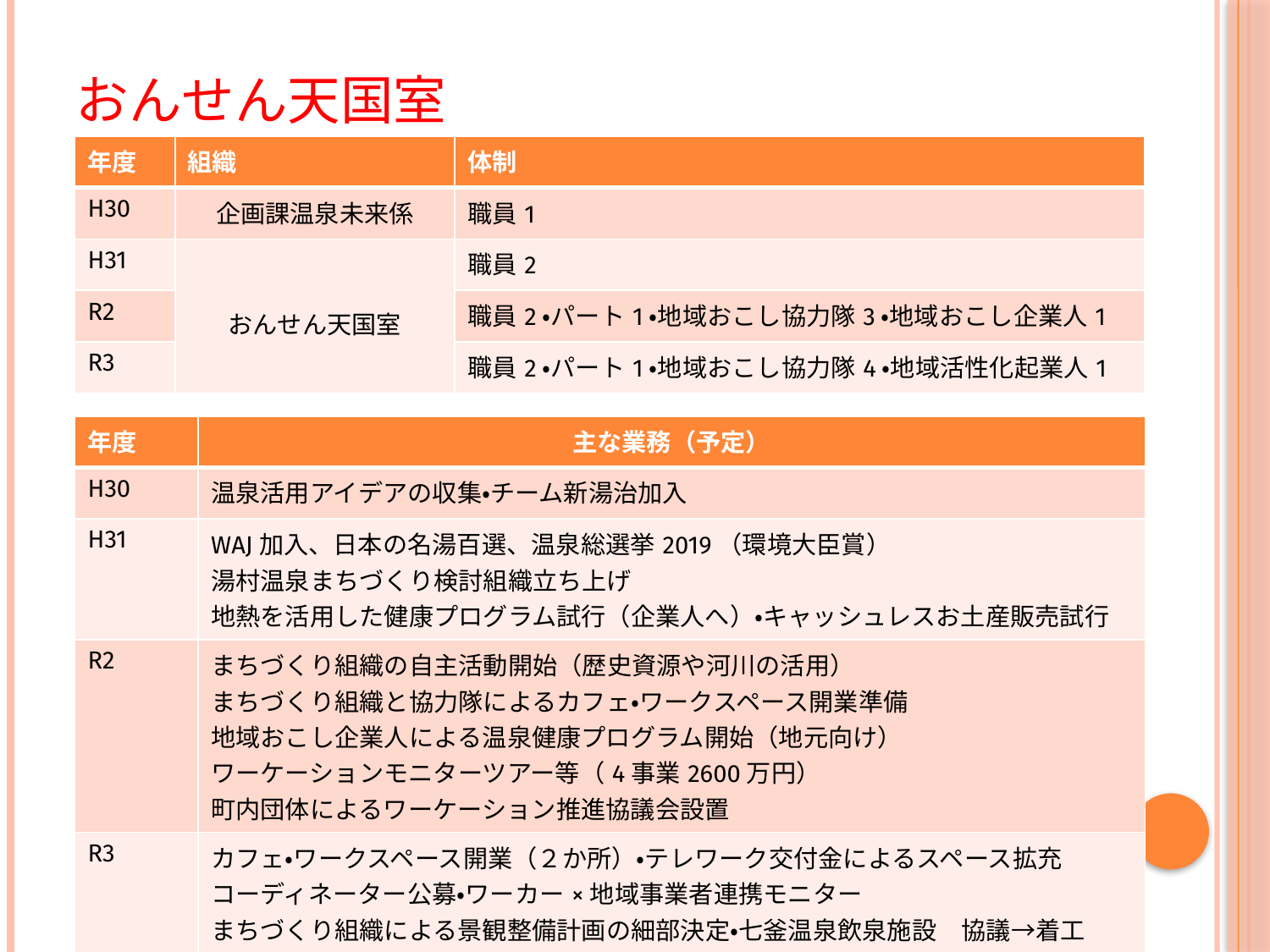

# おんせん天国室
| 年度 | 組織 | 体制 |
| --- | --- | --- |
| H30 | 企画課温泉未来係 | 職員1 |
| H31 | おんせん天国室 | 職員2 |
| R2 |  | 職員2・パート1・地域おこし協力隊3・地域おこし企業人1 |
| R3 |  | 職員2・パート1・地域おこし協力隊4・地域活性化起業人1 |

| 年度 | 主な業務（予定） |
| --- | --- |
| H30 | 温泉活用アイデアの収集・チーム新湯治加入 |
| H31 | WAJ加入、日本の名湯百選、温泉総選挙2019（環境大臣賞） 湯村温泉まちづくり検討組織立ち上げ 地熱を活用した健康プログラム試行（企業人へ）・キャッシュレスお土産販売試行 |
| R2 | まちづくり組織の自主活動開始（歴史資源や河川の活用） まちづくり組織と協力隊によるカフェ・ワークスペース開業準備 地域おこし企業人による温泉健康プログラム開始（地元向け） ワーケーションモニターツアー等（4事業2600万円） 町内団体によるワーケーション推進協議会設置 |
| R3 | カフェ・ワークスペース開業（２か所）・テレワーク交付金によるスペース拡充 コーディネーター公募・ワーカー×地域事業者連携モニター まちづくり組織による景観整備計画の細部決定・七釜温泉飲泉施設　協議→着工 健康プログラム試験販売・オンライン化試行… |